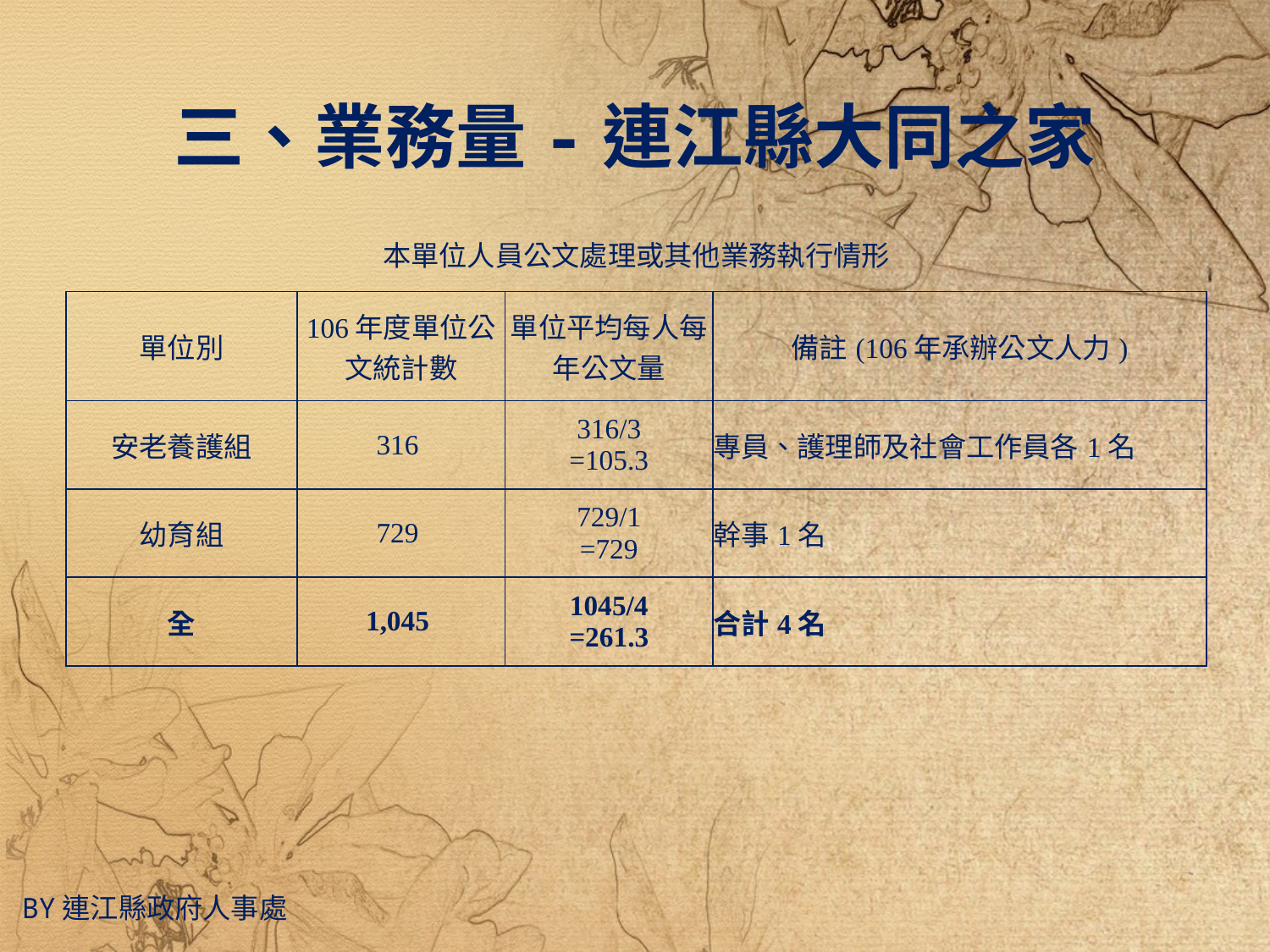

三、業務量-連江縣大同之家
| 本單位人員公文處理或其他業務執行情形 |  |  |  |
| --- | --- | --- | --- |
| 單位別 | 106年度單位公文統計數 | 單位平均每人每年公文量 | 備註(106年承辦公文人力) |
| 安老養護組 | 316 | 316/3 =105.3 | 專員、護理師及社會工作員各1名 |
| 幼育組 | 729 | 729/1 =729 | 幹事1名 |
| 全 | 1,045 | 1045/4 =261.3 | 合計4名 |
By連江縣政府人事處